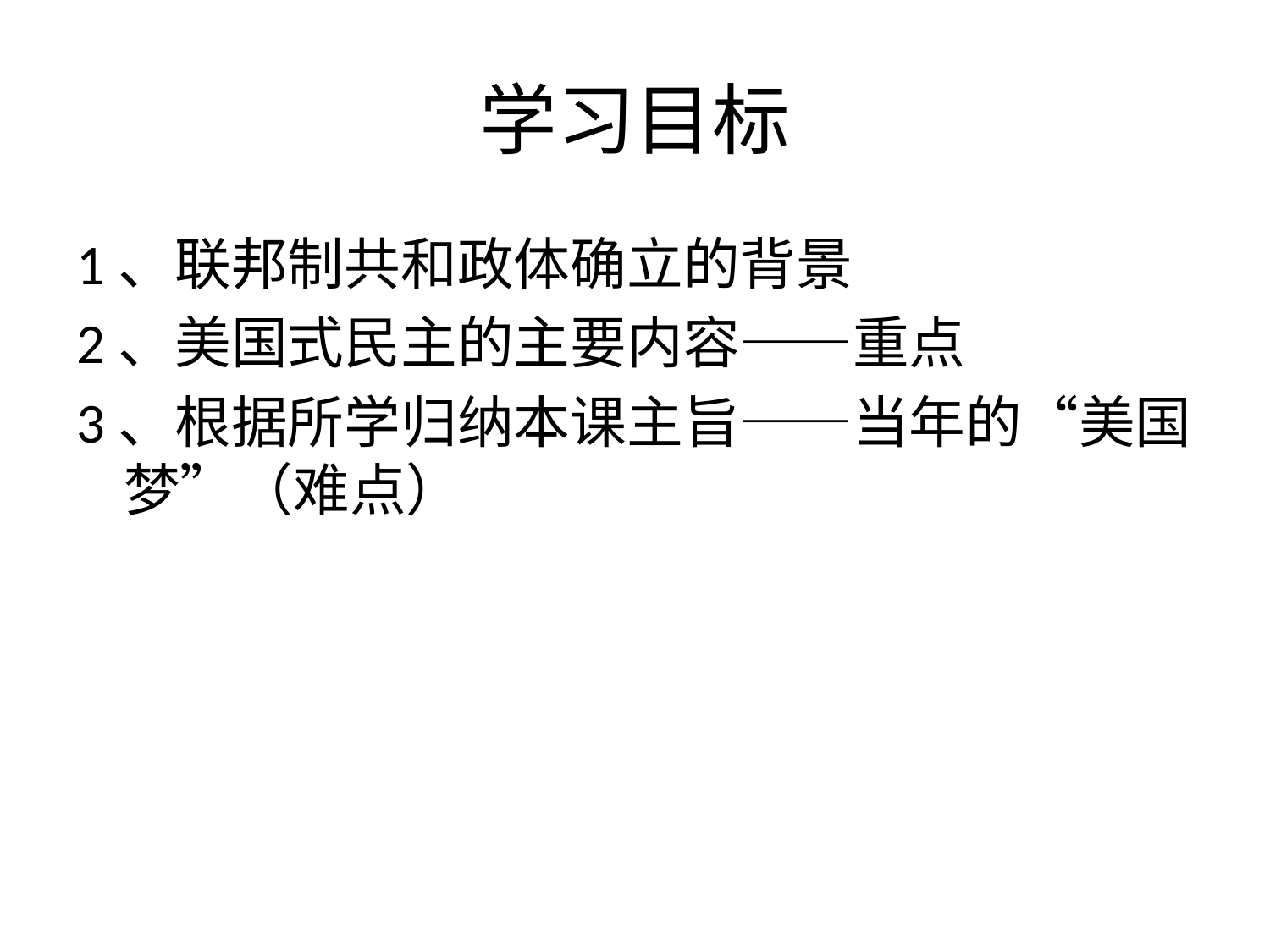

# 学习目标
1、联邦制共和政体确立的背景
2、美国式民主的主要内容——重点
3、根据所学归纳本课主旨——当年的“美国梦”（难点）